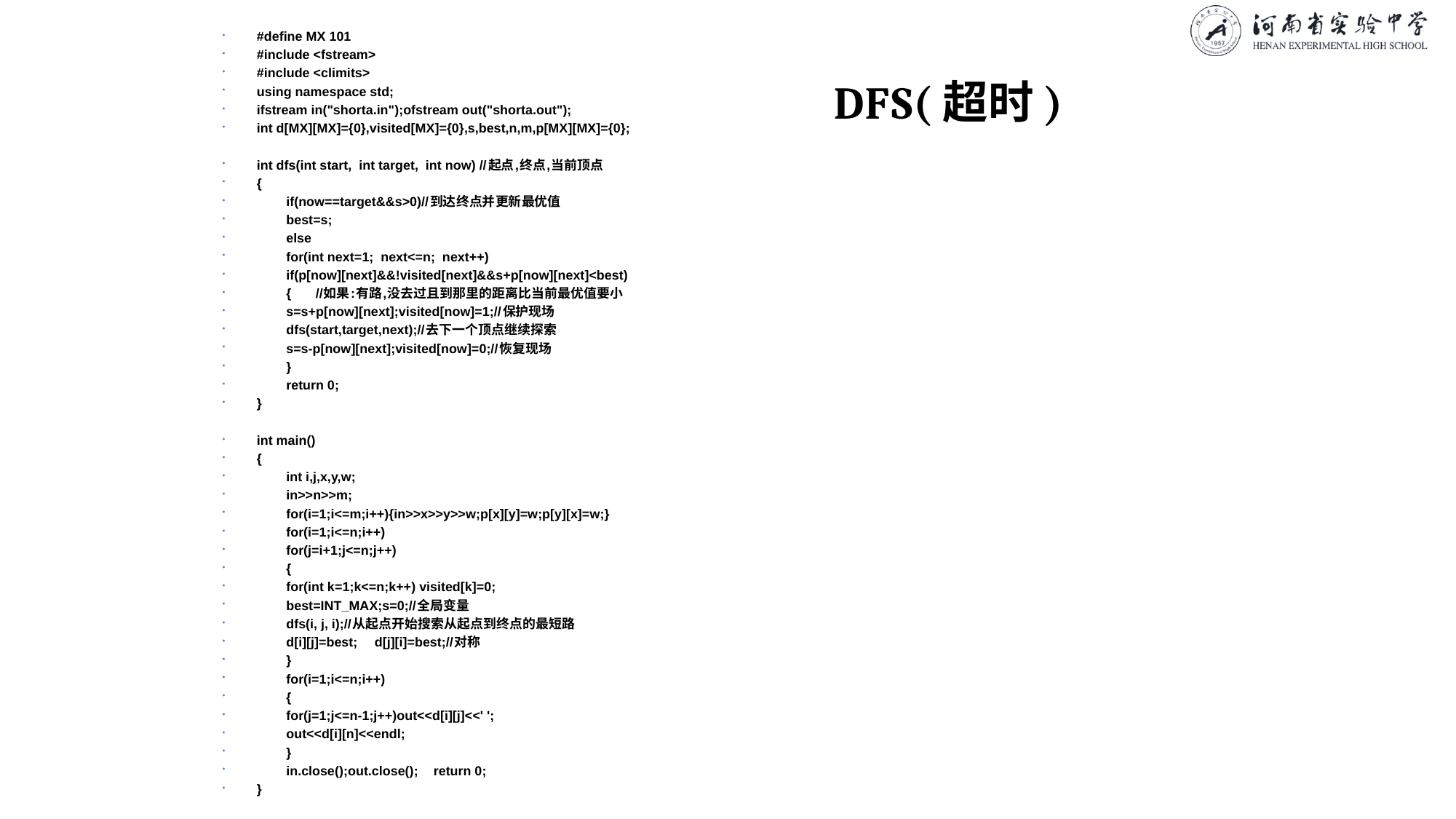

#define MX 101
#include <fstream>
#include <climits>
using namespace std;
ifstream in("shorta.in");ofstream out("shorta.out");
int d[MX][MX]={0},visited[MX]={0},s,best,n,m,p[MX][MX]={0};

int dfs(int start,  int target,  int now) //起点,终点,当前顶点
{
	if(now==target&&s>0)//到达终点并更新最优值
		best=s;
	else
	for(int next=1;  next<=n;  next++)
	if(p[now][next]&&!visited[next]&&s+p[now][next]<best)
	{	//如果:有路,没去过且到那里的距离比当前最优值要小
		s=s+p[now][next];visited[now]=1;//保护现场
		dfs(start,target,next);//去下一个顶点继续探索
		s=s-p[now][next];visited[now]=0;//恢复现场
	}
	return 0;
}

int main()
{
	int i,j,x,y,w;
	in>>n>>m;
	for(i=1;i<=m;i++){in>>x>>y>>w;p[x][y]=w;p[y][x]=w;}
	for(i=1;i<=n;i++)
	for(j=i+1;j<=n;j++)
	{
		for(int k=1;k<=n;k++) visited[k]=0;
		best=INT_MAX;s=0;//全局变量
		dfs(i, j, i);//从起点开始搜索从起点到终点的最短路
		d[i][j]=best;	d[j][i]=best;//对称
	}
	for(i=1;i<=n;i++)
	{
		for(j=1;j<=n-1;j++)out<<d[i][j]<<' ';
		out<<d[i][n]<<endl;
	}
	in.close();out.close();	return 0;
}

# DFS(超时)